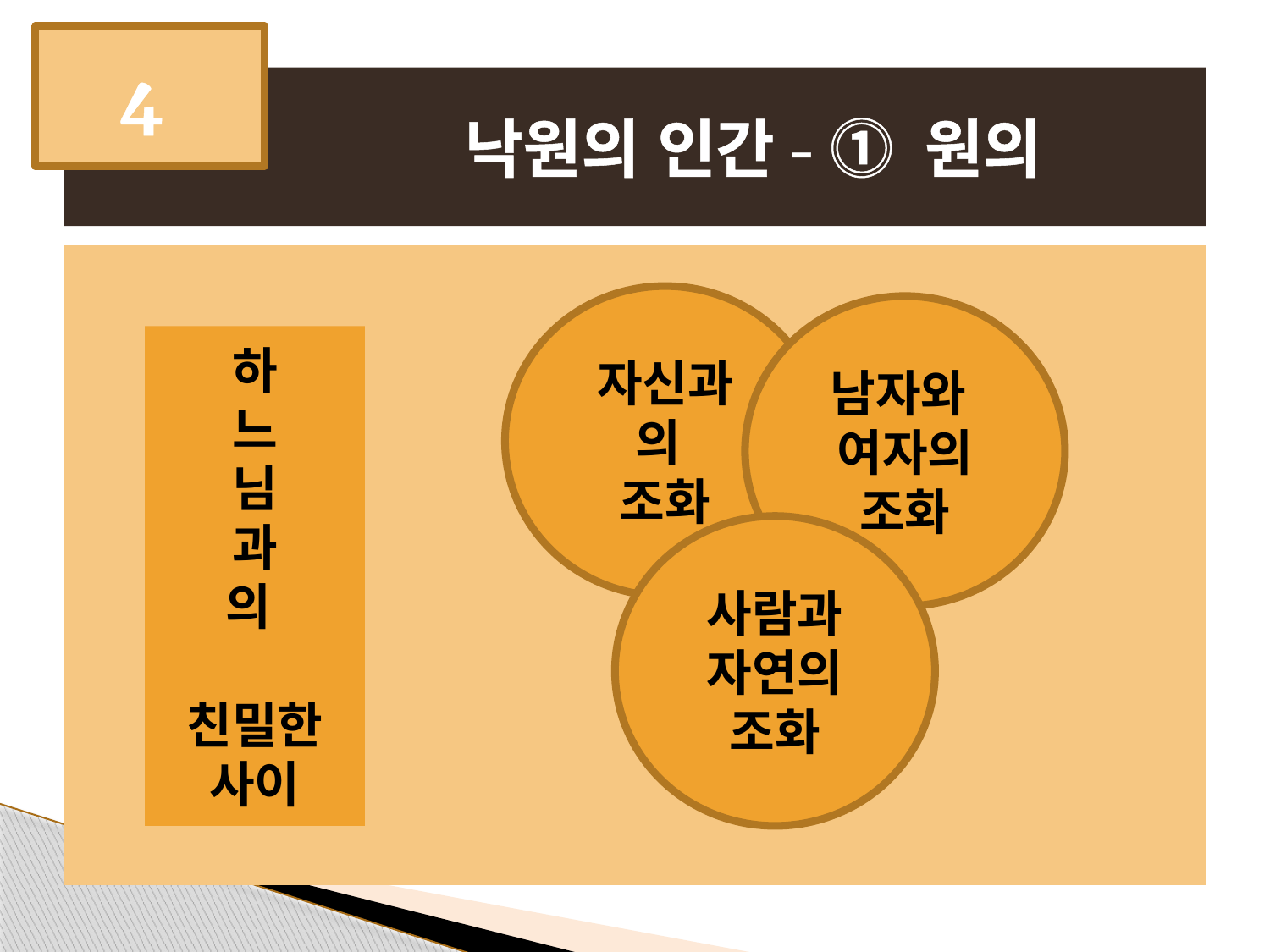

4
# 낙원의 인간- ⓵ 원의

자신과
의
조화
남자와
여자의 조화
하
느
님
과
의

친밀한 사이
사람과
자연의 조화